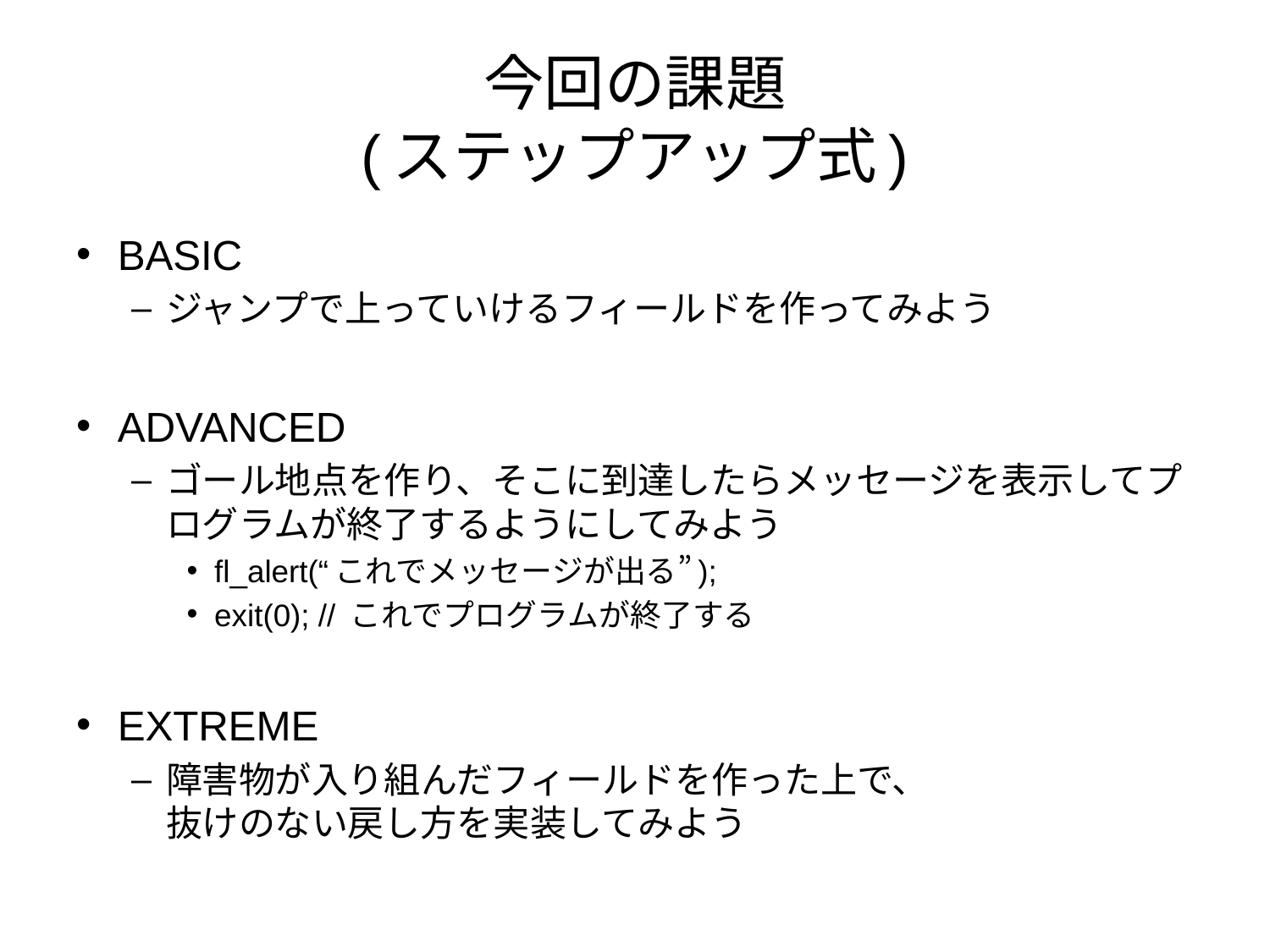

# 今回の課題 (ステップアップ式)
BASIC
ジャンプで上っていけるフィールドを作ってみよう

ADVANCED
ゴール地点を作り、そこに到達したらメッセージを表示してプログラムが終了するようにしてみよう
fl_alert(“これでメッセージが出る”);
exit(0); // これでプログラムが終了する

EXTREME
障害物が入り組んだフィールドを作った上で、
抜けのない戻し方を実装してみよう